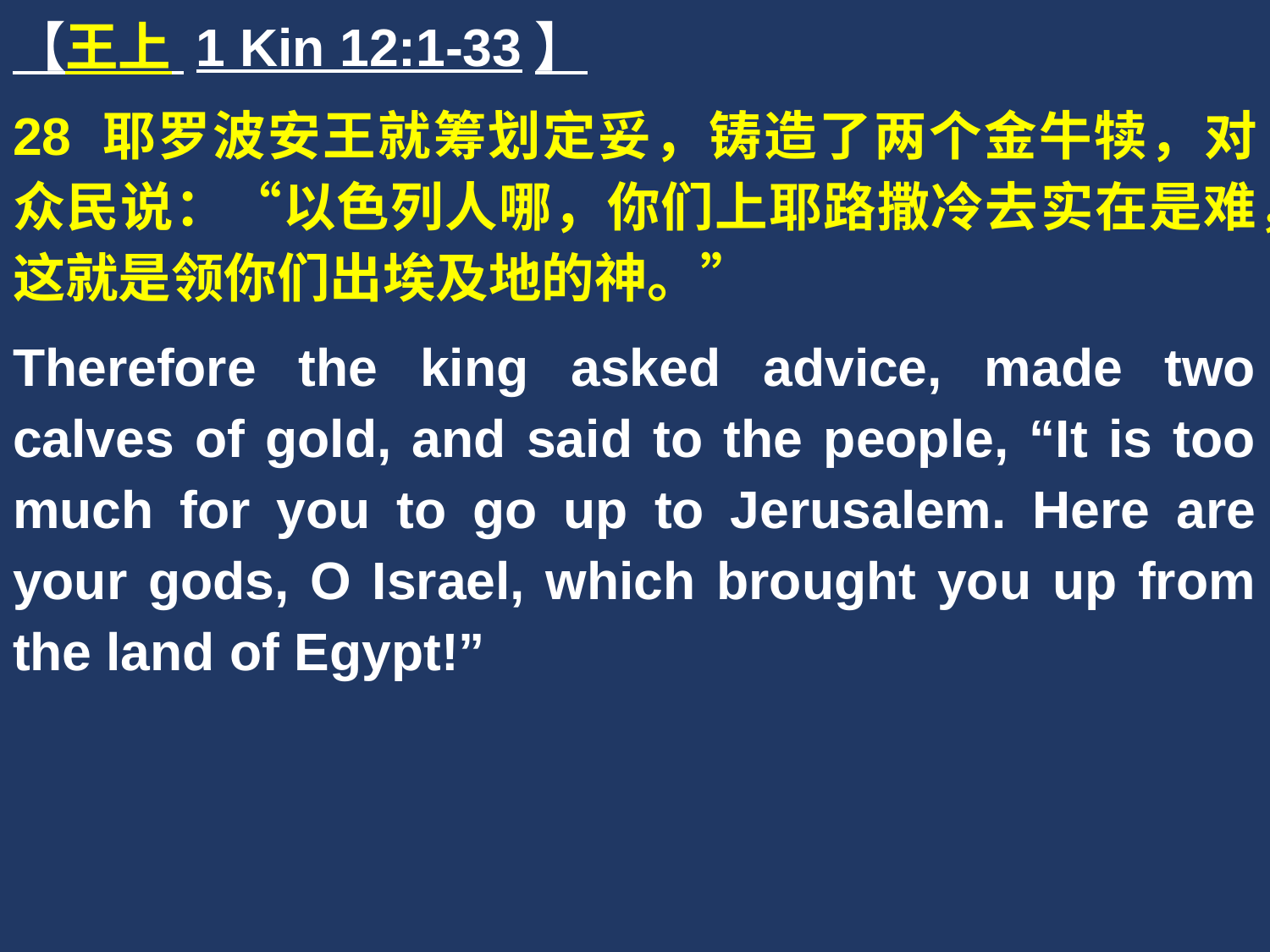

【王上 1 Kin 12:1-33】
28 耶罗波安王就筹划定妥，铸造了两个金牛犊，对众民说：“以色列人哪，你们上耶路撒冷去实在是难，这就是领你们出埃及地的神。”
Therefore the king asked advice, made two calves of gold, and said to the people, “It is too much for you to go up to Jerusalem. Here are your gods, O Israel, which brought you up from the land of Egypt!”